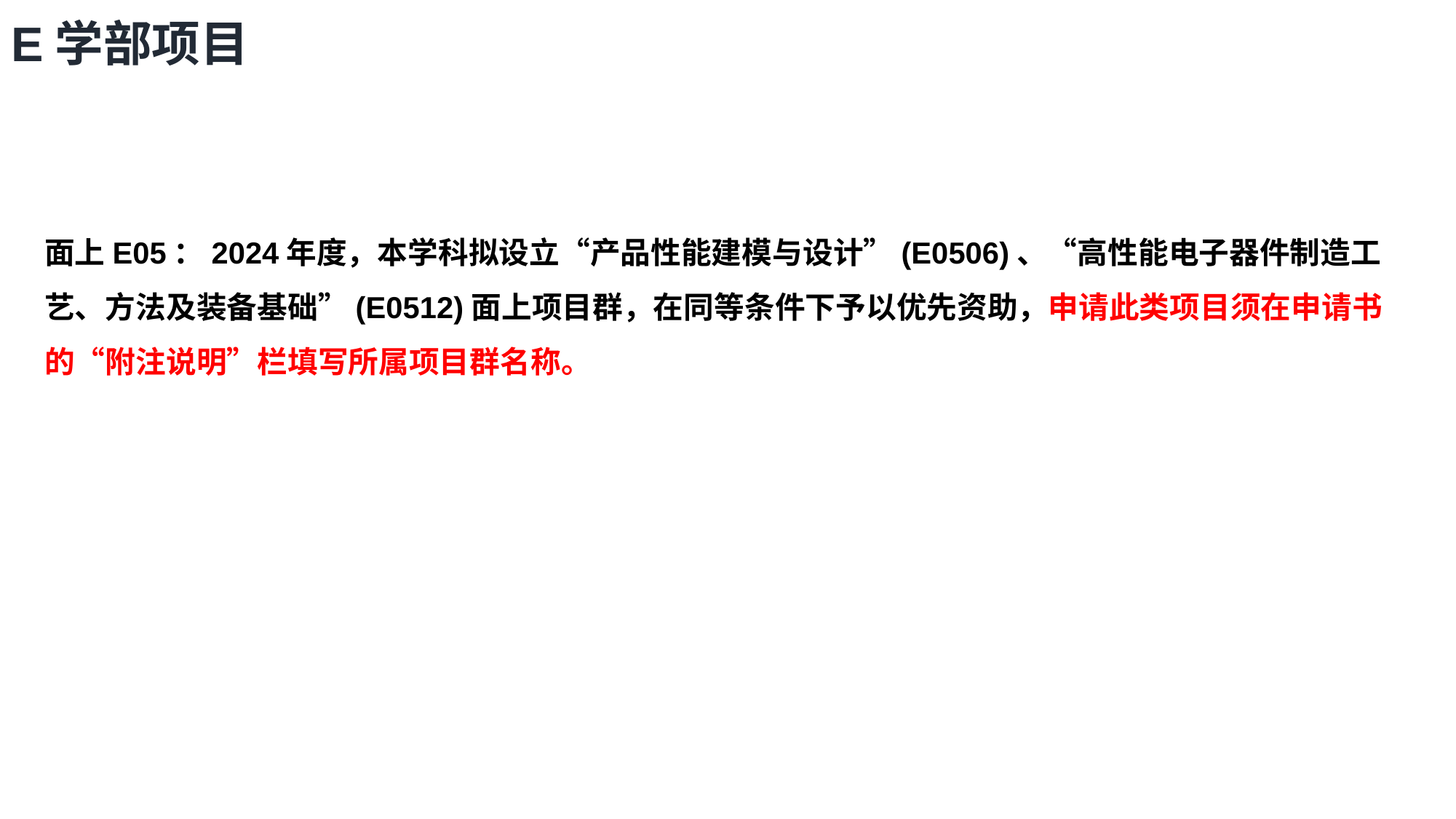

# E学部项目
面上E05：2024年度，本学科拟设立“产品性能建模与设计”(E0506)、“高性能电子器件制造工艺、方法及装备基础”(E0512)面上项目群，在同等条件下予以优先资助，申请此类项目须在申请书的“附注说明”栏填写所属项目群名称。